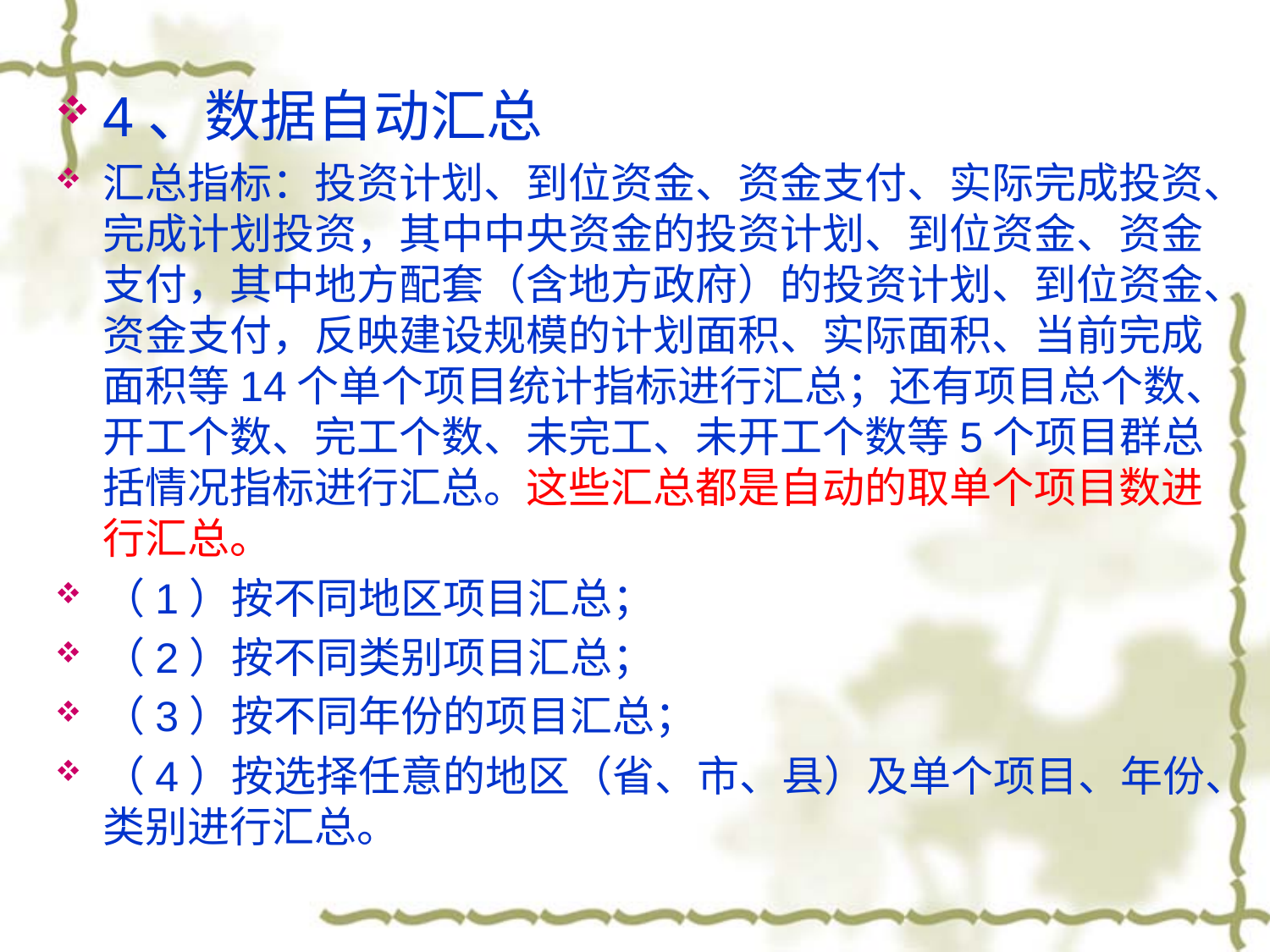

4、数据自动汇总
汇总指标：投资计划、到位资金、资金支付、实际完成投资、完成计划投资，其中中央资金的投资计划、到位资金、资金支付，其中地方配套（含地方政府）的投资计划、到位资金、资金支付，反映建设规模的计划面积、实际面积、当前完成面积等14个单个项目统计指标进行汇总；还有项目总个数、开工个数、完工个数、未完工、未开工个数等5个项目群总括情况指标进行汇总。这些汇总都是自动的取单个项目数进行汇总。
（1）按不同地区项目汇总；
（2）按不同类别项目汇总；
（3）按不同年份的项目汇总；
（4）按选择任意的地区（省、市、县）及单个项目、年份、类别进行汇总。